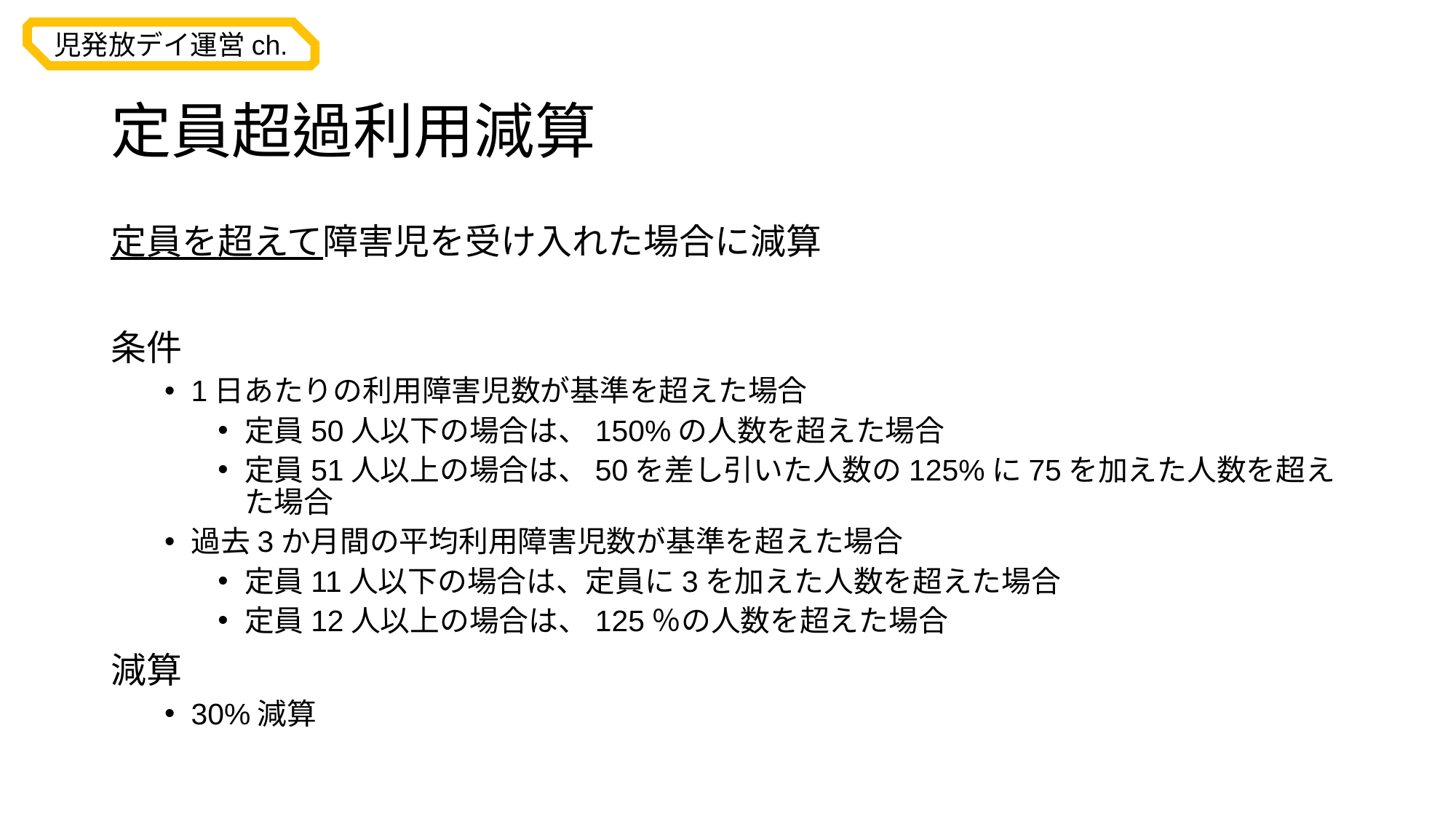

# 定員超過利用減算
定員を超えて障害児を受け入れた場合に減算

条件
1日あたりの利用障害児数が基準を超えた場合
定員50人以下の場合は、150%の人数を超えた場合
定員51人以上の場合は、50を差し引いた人数の125%に75を加えた人数を超えた場合
過去3か月間の平均利用障害児数が基準を超えた場合
定員11人以下の場合は、定員に3を加えた人数を超えた場合
定員12人以上の場合は、125％の人数を超えた場合
減算
30%減算